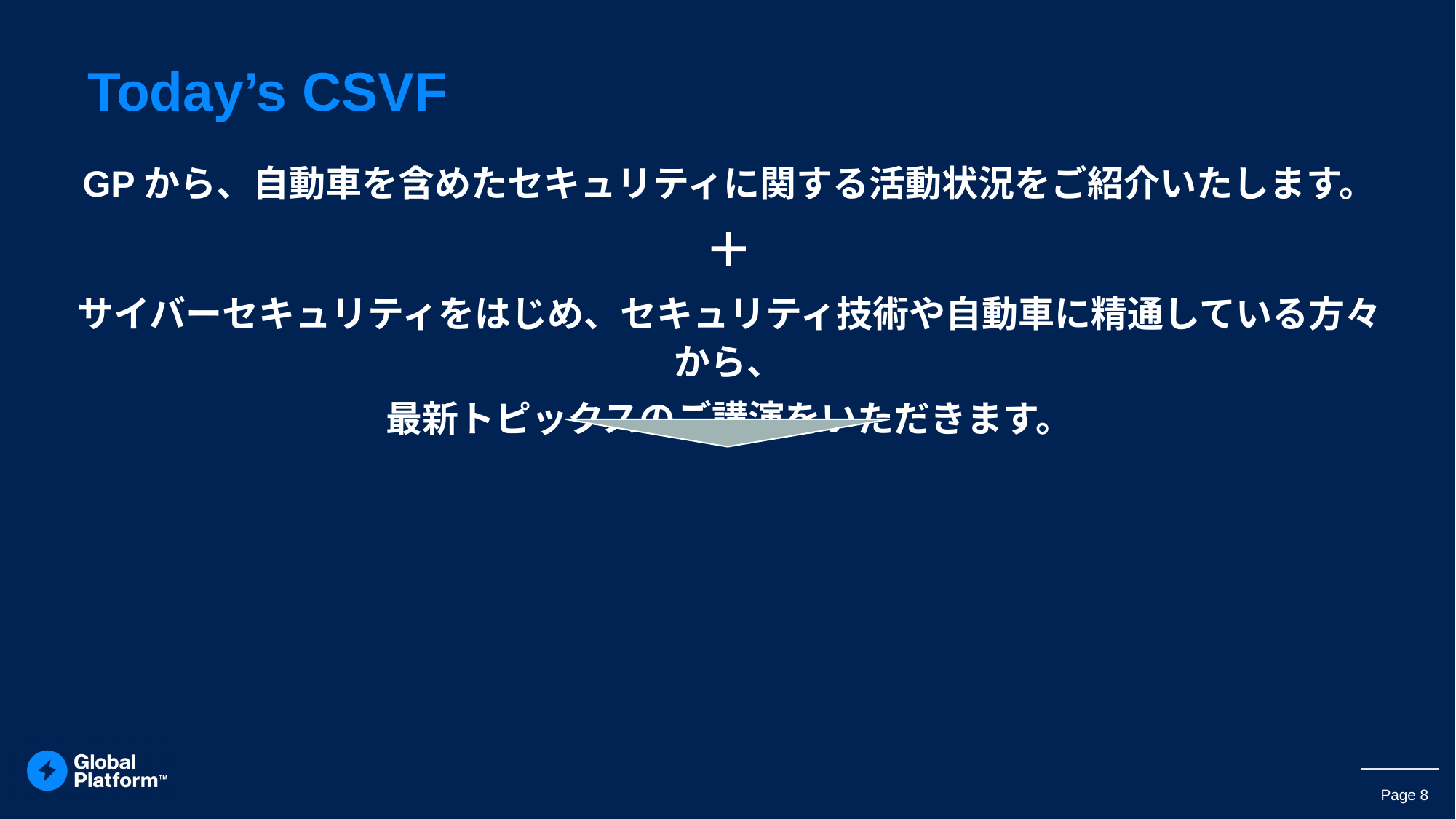

# Today’s CSVF
GPから、自動車を含めたセキュリティに関する活動状況をご紹介いたします。
＋
サイバーセキュリティをはじめ、セキュリティ技術や自動車に精通している方々から、
最新トピックスのご講演をいただきます。

今後の自動車におけるセキュリティ技術や動向に関する議論
GPの活動への興味と参加